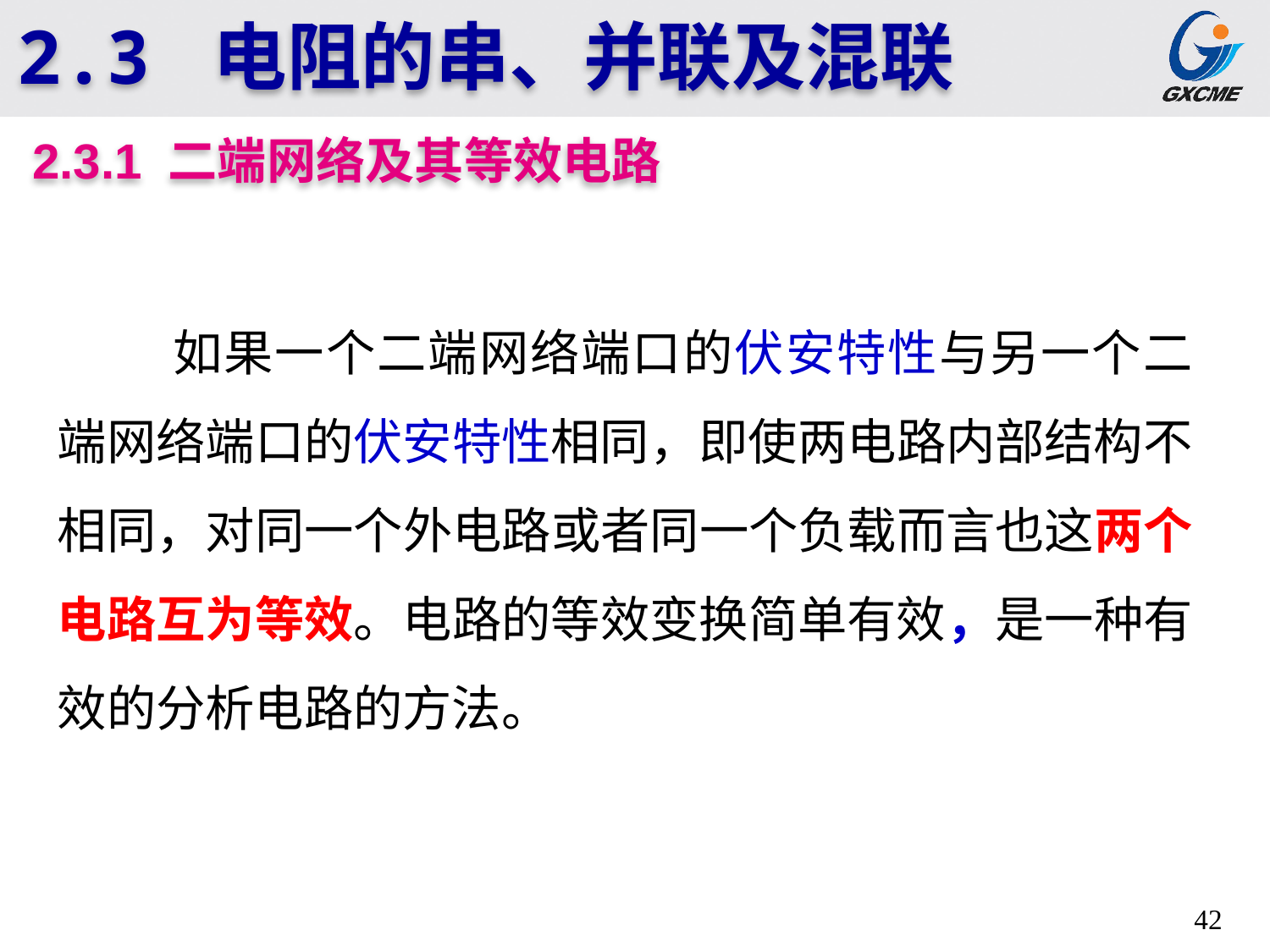

2.3 电阻的串、并联及混联
2.3.1 二端网络及其等效电路
        如果一个二端网络端口的伏安特性与另一个二端网络端口的伏安特性相同，即使两电路内部结构不相同，对同一个外电路或者同一个负载而言也这两个电路互为等效。电路的等效变换简单有效，是一种有效的分析电路的方法。
42